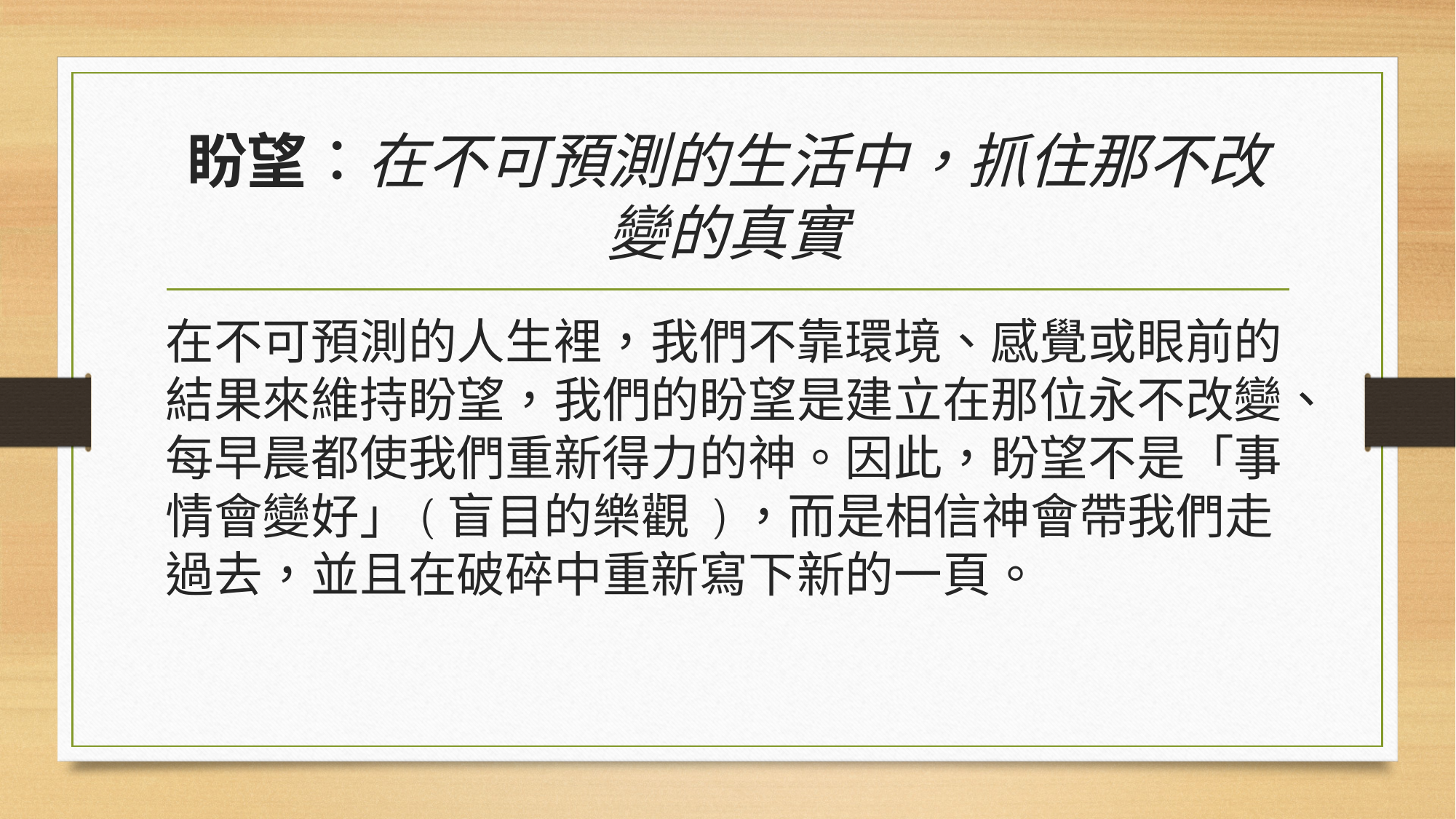

# 盼望：在不可預測的生活中，抓住那不改變的真實
在不可預測的人生裡，我們不靠環境、感覺或眼前的結果來維持盼望，我們的盼望是建立在那位永不改變、每早晨都使我們重新得力的神。因此，盼望不是「事情會變好」(盲目的樂觀 )，而是相信神會帶我們走過去，並且在破碎中重新寫下新的一頁。